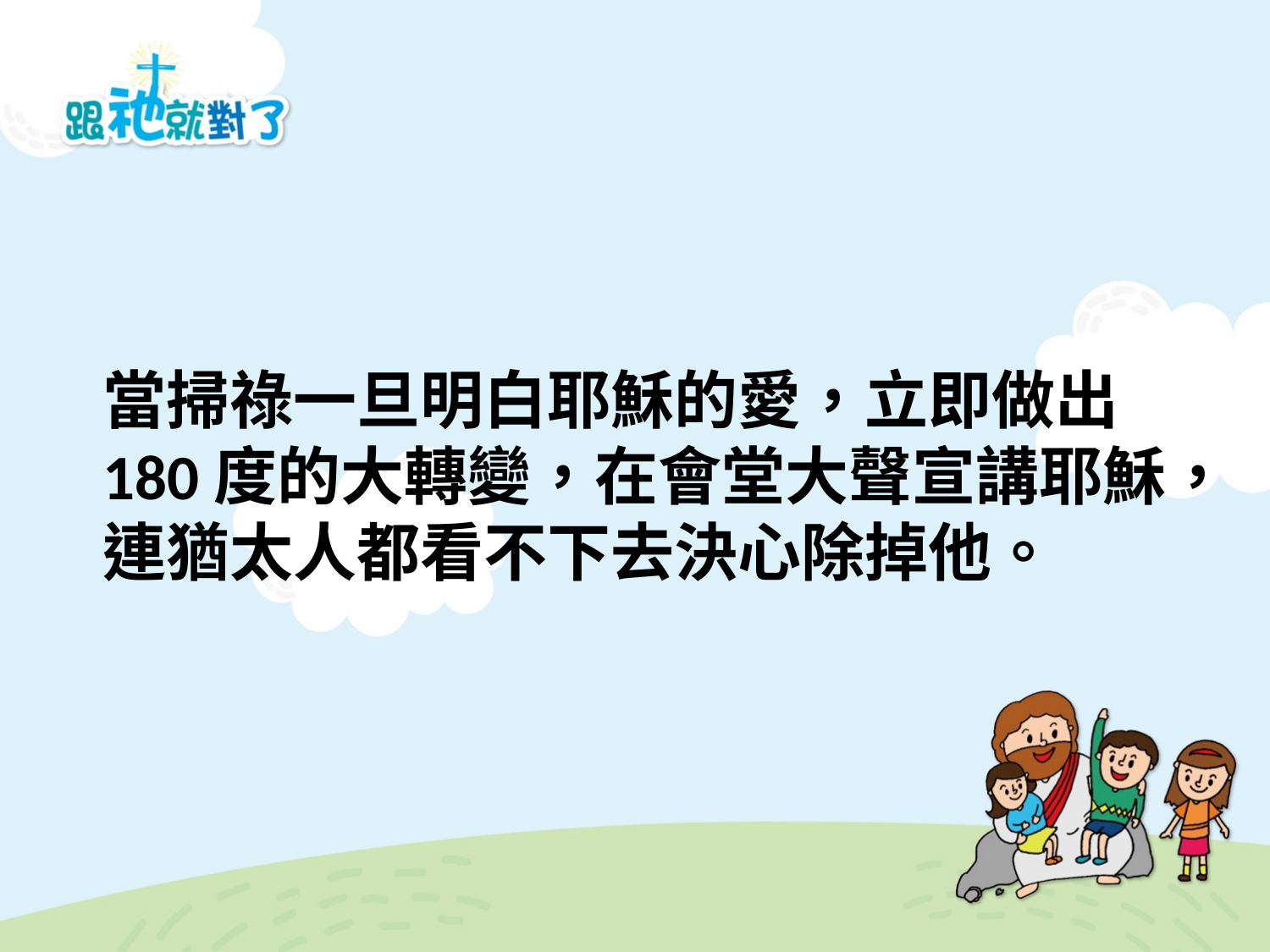

當掃祿一旦明白耶穌的愛，立即做出180度的大轉變，在會堂大聲宣講耶穌，連猶太人都看不下去決心除掉他。